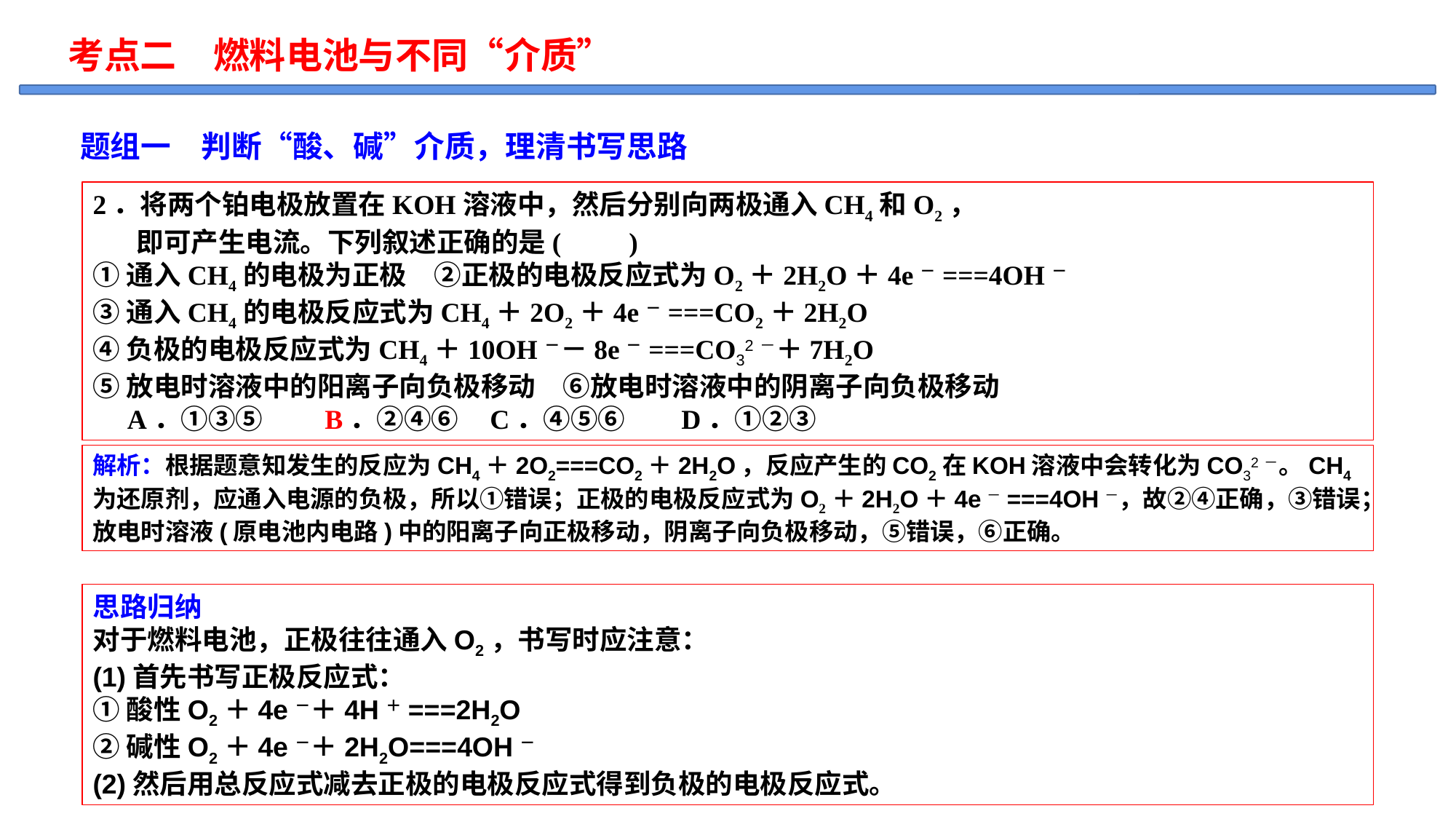

考点二　燃料电池与不同“介质”

题组一　判断“酸、碱”介质，理清书写思路
2．将两个铂电极放置在KOH溶液中，然后分别向两极通入CH4和O2，
      即可产生电流。下列叙述正确的是(　　)
①通入CH4的电极为正极　②正极的电极反应式为O2＋2H2O＋4e－===4OH－
③通入CH4的电极反应式为CH4＋2O2＋4e－===CO2＋2H2O
④负极的电极反应式为CH4＋10OH－－8e－===CO32－＋7H2O
⑤放电时溶液中的阳离子向负极移动　⑥放电时溶液中的阴离子向负极移动
     A．①③⑤         B．②④⑥    C．④⑤⑥        D．①②③
解析：根据题意知发生的反应为CH4＋2O2===CO2＋2H2O，反应产生的CO2在KOH溶液中会转化为CO32－。CH4为还原剂，应通入电源的负极，所以①错误；正极的电极反应式为O2＋2H2O＋4e－===4OH－，故②④正确，③错误；放电时溶液(原电池内电路)中的阳离子向正极移动，阴离子向负极移动，⑤错误，⑥正确。
思路归纳
对于燃料电池，正极往往通入O2，书写时应注意：
(1)首先书写正极反应式：
①酸性O2＋4e－＋4H＋===2H2O
②碱性O2＋4e－＋2H2O===4OH－
(2)然后用总反应式减去正极的电极反应式得到负极的电极反应式。